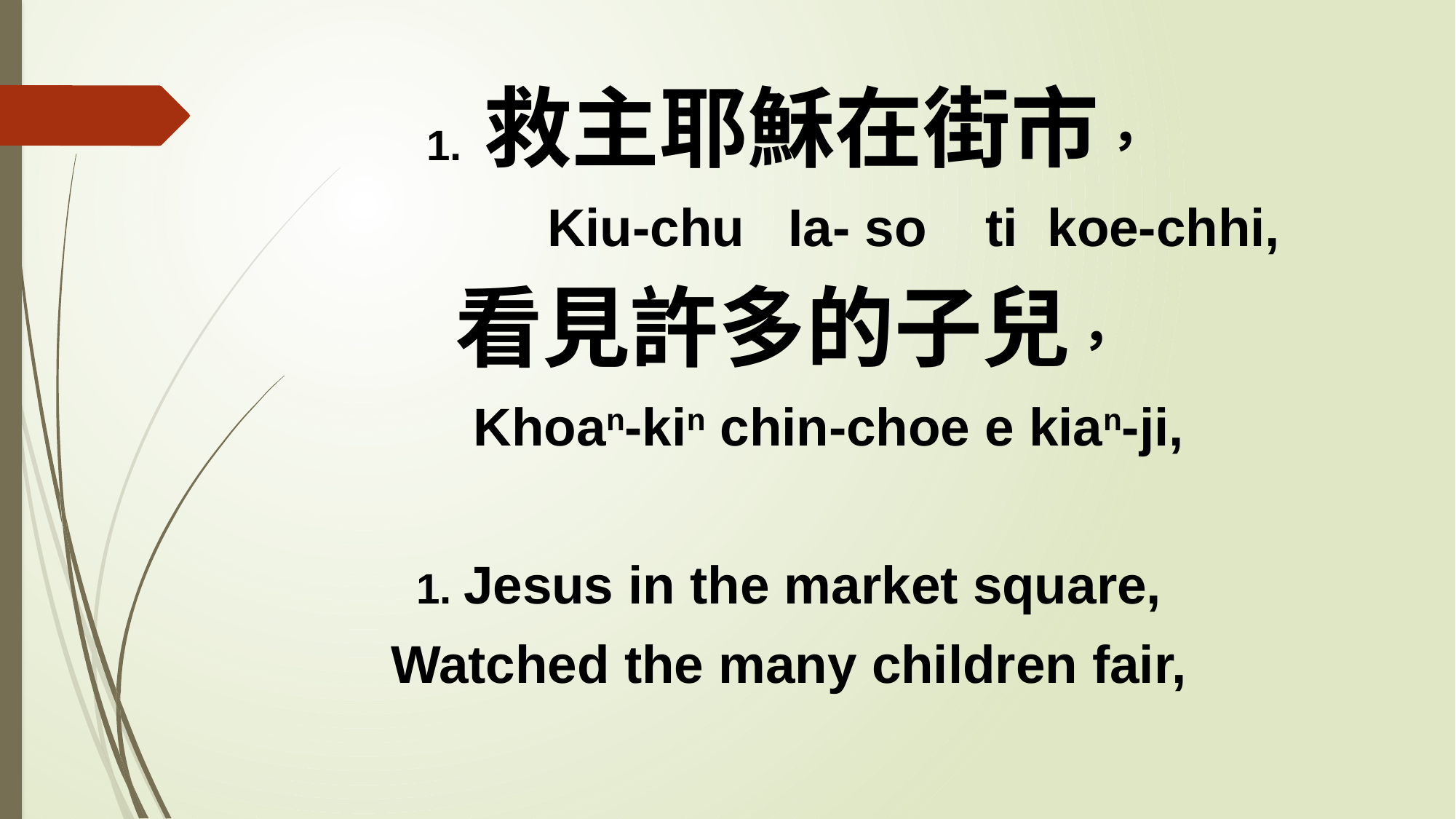

1. 救主耶穌在街市，
                     Kiu-chu   Ia- so    ti  koe-chhi,
看見許多的子兒，
                Khoan-kin chin-choe e kian-ji,

1. Jesus in the market square,
Watched the many children fair,